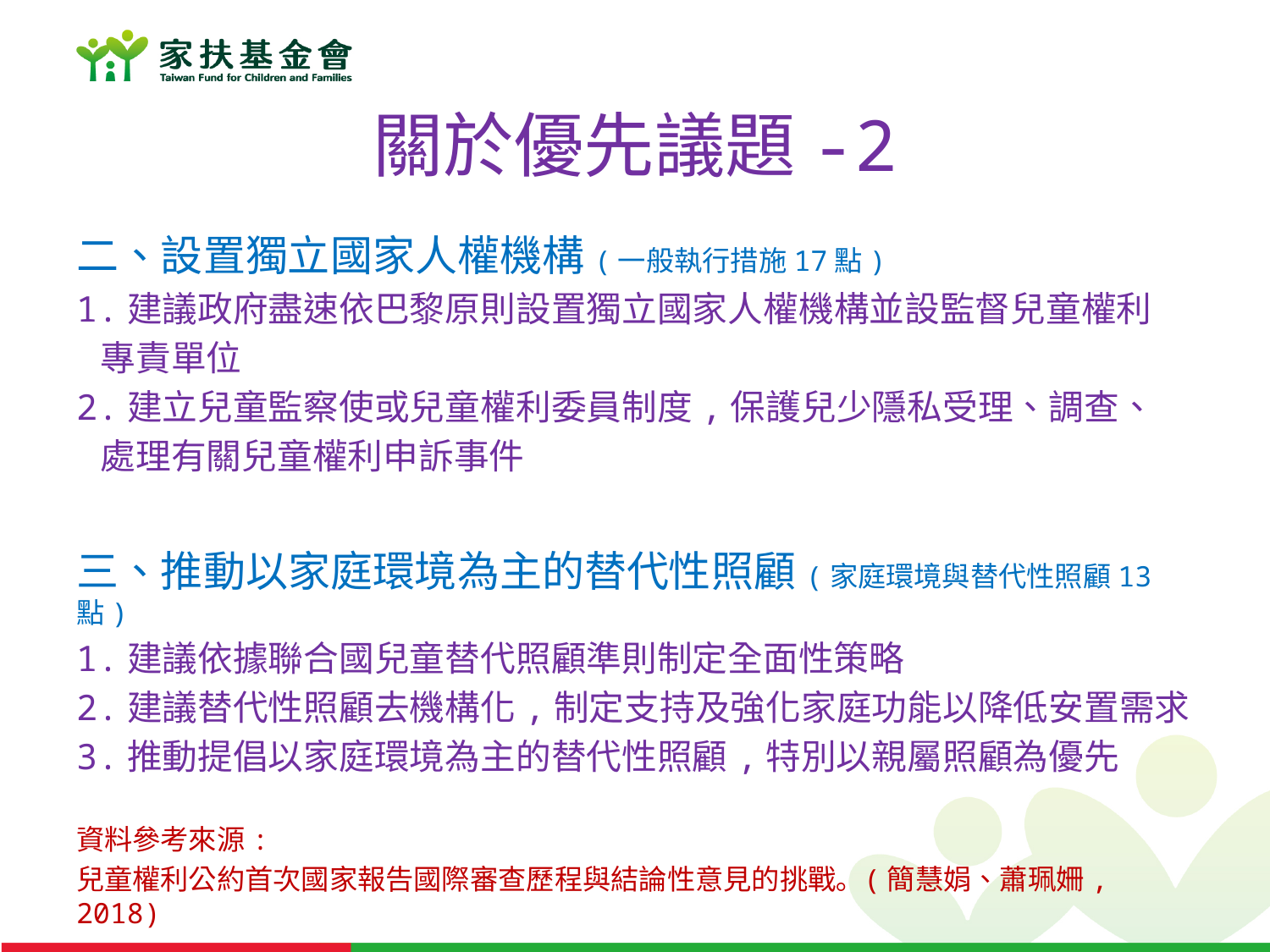

# 關於優先議題-2
二、設置獨立國家人權機構(一般執行措施17點)
1.建議政府盡速依巴黎原則設置獨立國家人權機構並設監督兒童權利
  專責單位
2.建立兒童監察使或兒童權利委員制度,保護兒少隱私受理、調查、
  處理有關兒童權利申訴事件

三、推動以家庭環境為主的替代性照顧(家庭環境與替代性照顧13點)
1.建議依據聯合國兒童替代照顧準則制定全面性策略
2.建議替代性照顧去機構化,制定支持及強化家庭功能以降低安置需求
3.推動提倡以家庭環境為主的替代性照顧,特別以親屬照顧為優先

資料參考來源:
兒童權利公約首次國家報告國際審查歷程與結論性意見的挑戰｡ (簡慧娟、蕭珮姍, 2018)